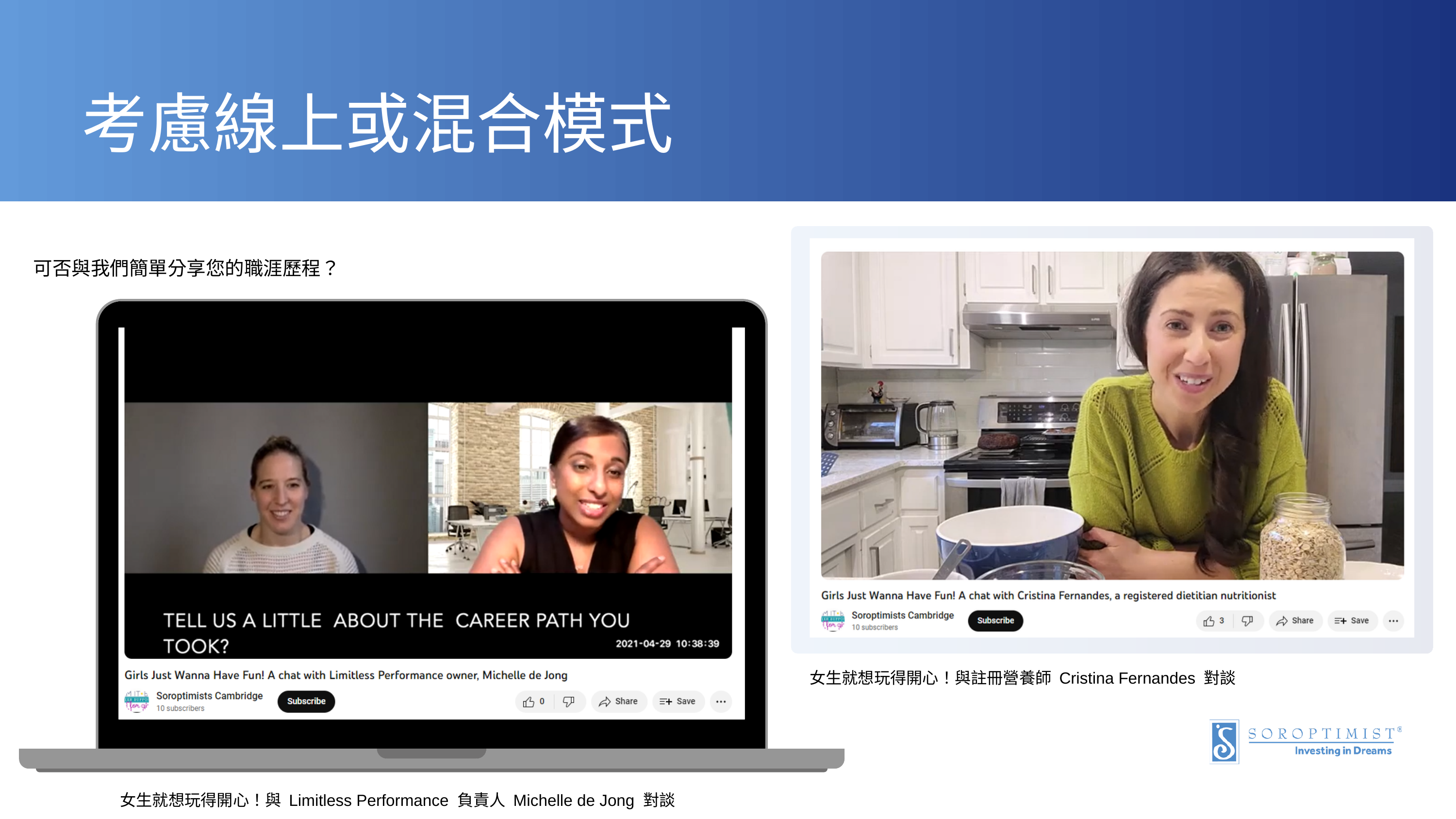

考慮線上或混合模式

可否與我們簡單分享您的職涯歷程？

女生就想玩得開心！與註冊營養師 Cristina Fernandes 對談

女生就想玩得開心！與 Limitless Performance 負責人 Michelle de Jong 對談